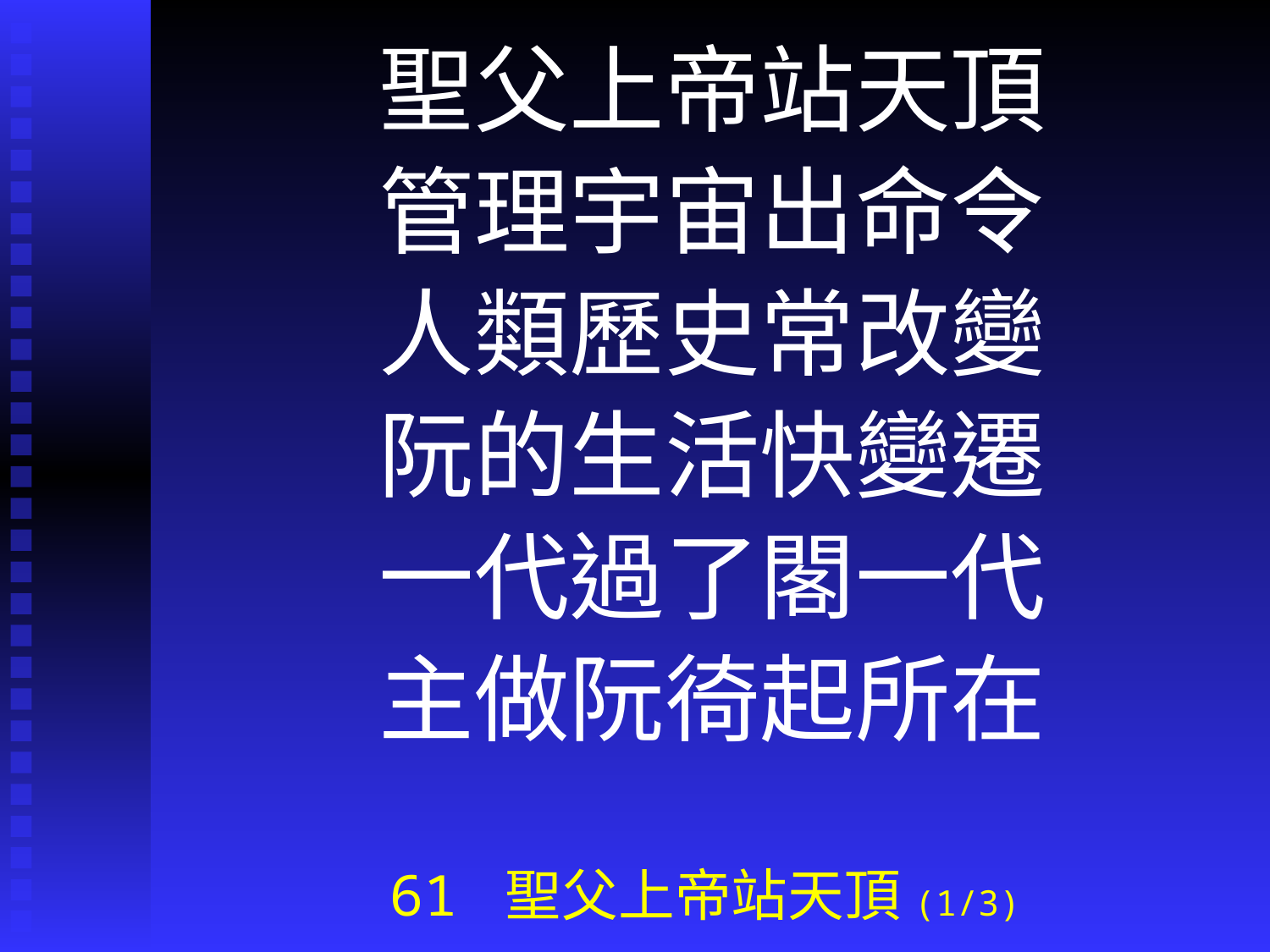

聖父上帝站天頂
管理宇宙出命令
人類歷史常改變
阮的生活快變遷
一代過了閣一代
主做阮徛起所在
# 61 聖父上帝站天頂(1/3)